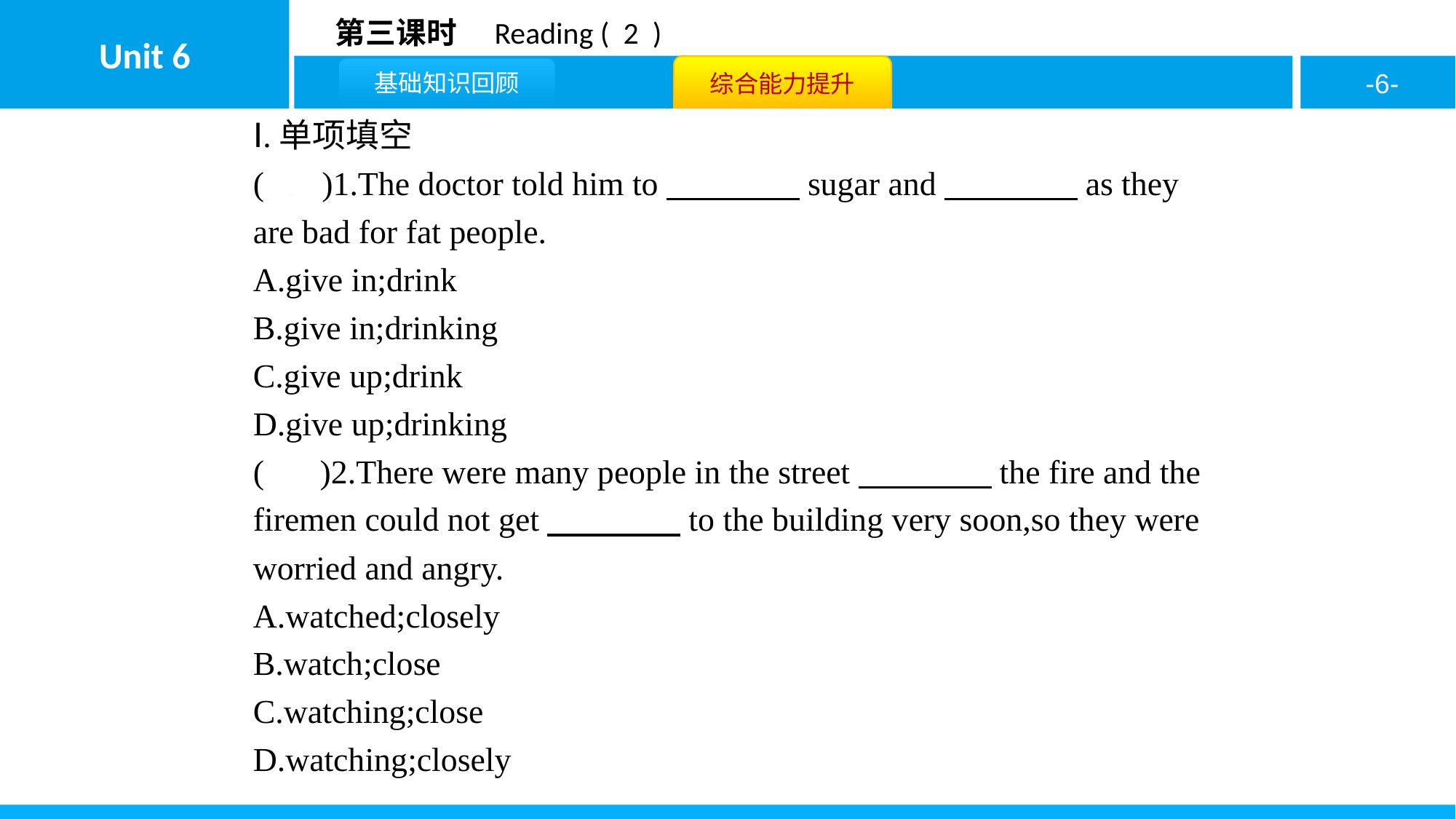

Ⅰ.单项填空
(  D  )1.The doctor told him to　　　　sugar and　　　　as they are bad for fat people.
A.give in;drink
B.give in;drinking
C.give up;drink
D.give up;drinking
(  C  )2.There were many people in the street　　　　the fire and the firemen could not get　　　　to the building very soon,so they were worried and angry.
A.watched;closely
B.watch;close
C.watching;close
D.watching;closely